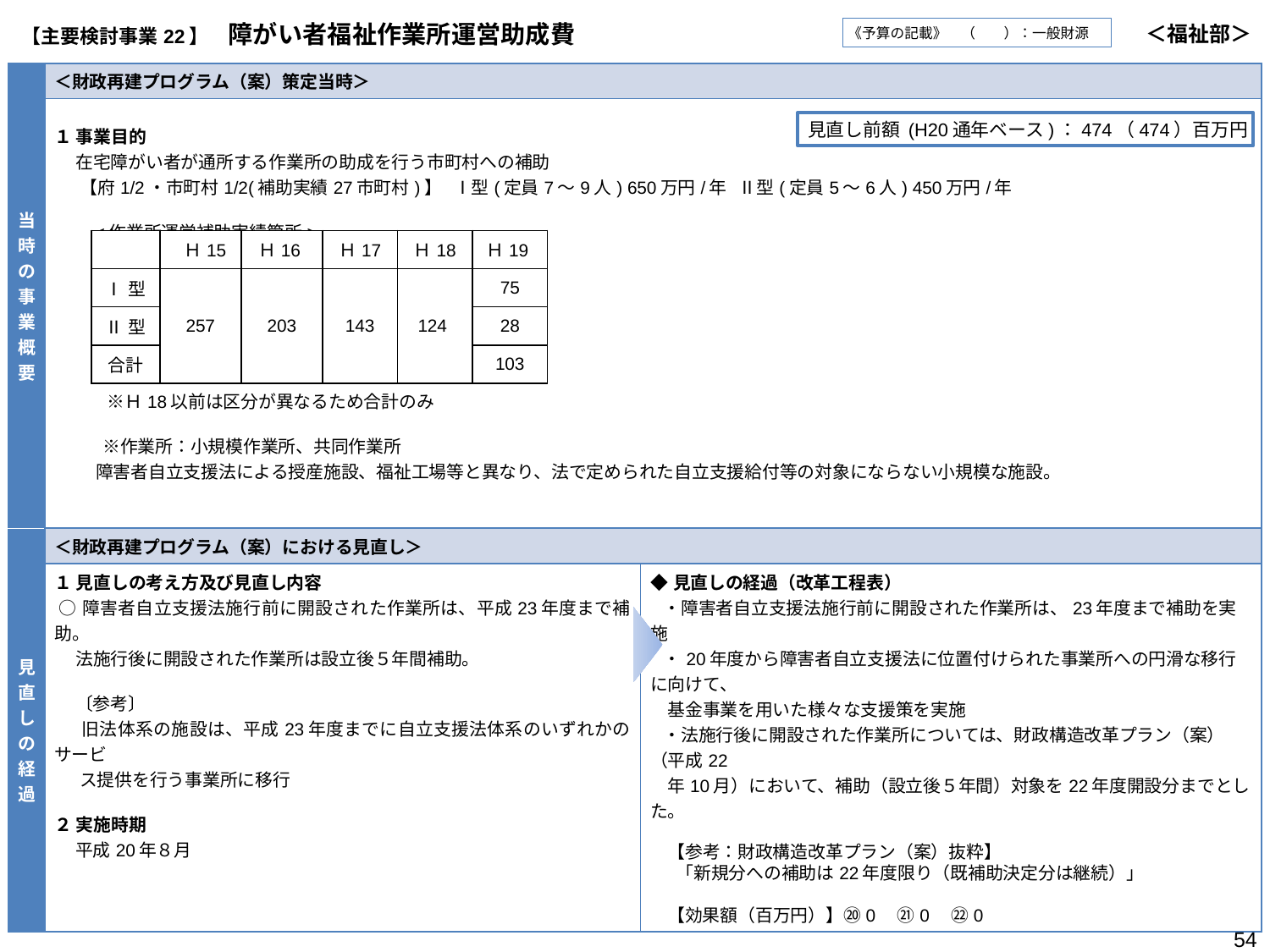

| 【主要検討事業22】　障がい者福祉作業所運営助成費 | ＜福祉部＞ |
| --- | --- |
《予算の記載》　（　　）：一般財源
| 当時の事業概要 | ＜財政再建プログラム（案）策定当時＞ |  |
| --- | --- | --- |
|  | １ 事業目的 在宅障がい者が通所する作業所の助成を行う市町村への補助 　 【府1/2・市町村1/2(補助実績27市町村)】 Ⅰ型(定員7～9人) 650万円/年 Ⅱ型(定員5～6人) 450万円/年 　　<作業所運営補助実績箇所> 　　 　　　※Ｈ18以前は区分が異なるため合計のみ 　　 ※作業所：小規模作業所、共同作業所 障害者自立支援法による授産施設、福祉工場等と異なり、法で定められた自立支援給付等の対象にならない小規模な施設。 |  |
| 見直しの経過 | ＜財政再建プログラム（案）における見直し＞ |  |
|  | １ 見直しの考え方及び見直し内容 ○障害者自立支援法施行前に開設された作業所は、平成23年度まで補助。 法施行後に開設された作業所は設立後５年間補助。 〔参考〕 旧法体系の施設は、平成23年度までに自立支援法体系のいずれかのサービ ス提供を行う事業所に移行 ２ 実施時期 平成20年８月 | ◆見直しの経過（改革工程表） ・障害者自立支援法施行前に開設された作業所は、23年度まで補助を実施 ・20年度から障害者自立支援法に位置付けられた事業所への円滑な移行に向けて、 基金事業を用いた様々な支援策を実施 ・法施行後に開設された作業所については、財政構造改革プラン（案）（平成22 年10月）において、補助（設立後５年間）対象を22年度開設分までとした。 【参考：財政構造改革プラン（案）抜粋】 　 「新規分への補助は22年度限り（既補助決定分は継続）」 【効果額（百万円）】⑳0　㉑0　㉒0 |
見直し前額 (H20通年ベース)：474（474）百万円
|  | Ｈ15 | Ｈ16 | Ｈ17 | Ｈ18 | Ｈ19 |
| --- | --- | --- | --- | --- | --- |
| Ⅰ型 | 257 | 203 | 143 | 124 | 75 |
| Ⅱ型 |  |  |  |  | 28 |
| 合計 |  |  |  |  | 103 |

54